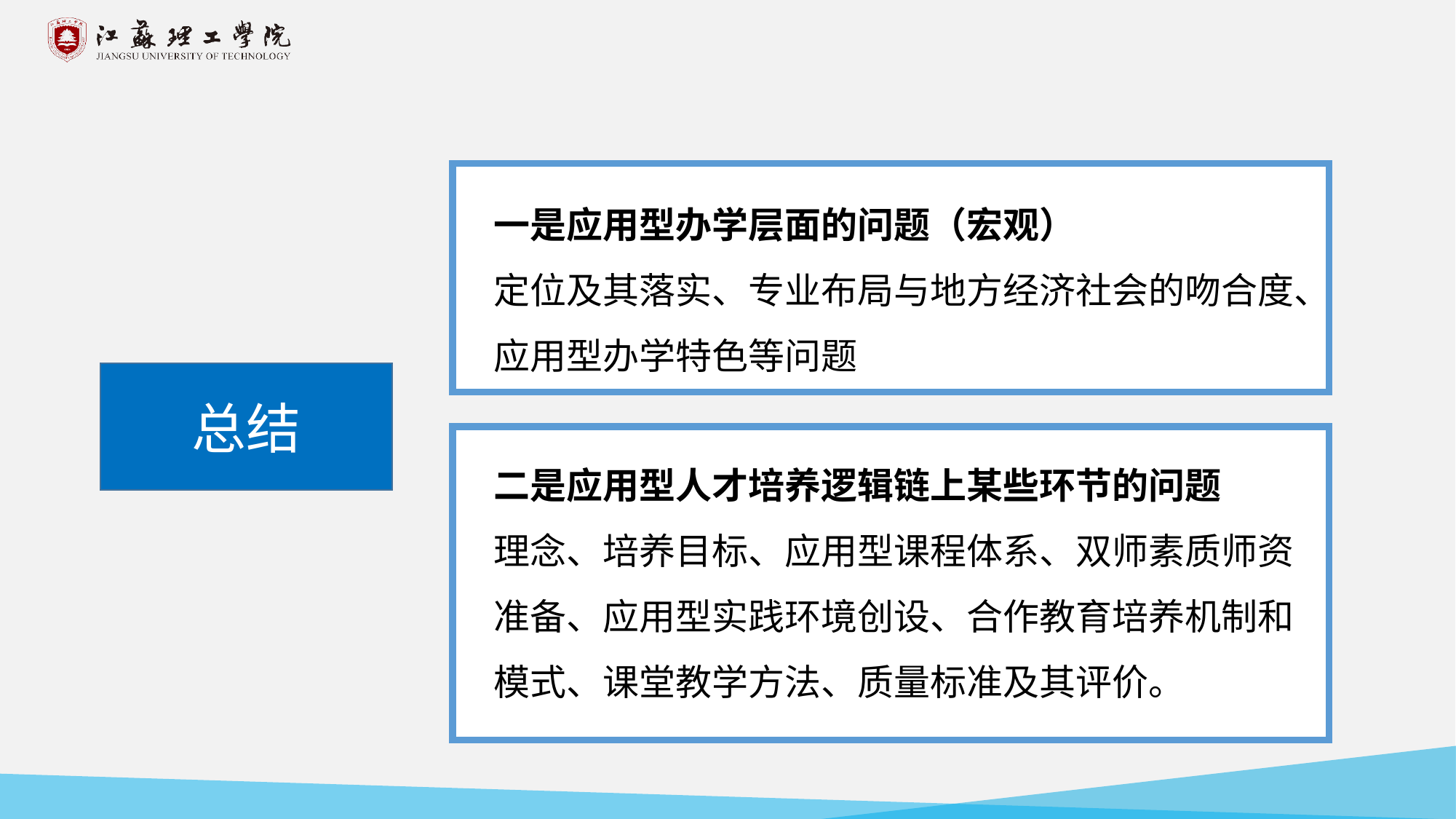

一是应用型办学层面的问题（宏观）
定位及其落实、专业布局与地方经济社会的吻合度、应用型办学特色等问题
总结

二是应用型人才培养逻辑链上某些环节的问题
理念、培养目标、应用型课程体系、双师素质师资准备、应用型实践环境创设、合作教育培养机制和模式、课堂教学方法、质量标准及其评价。